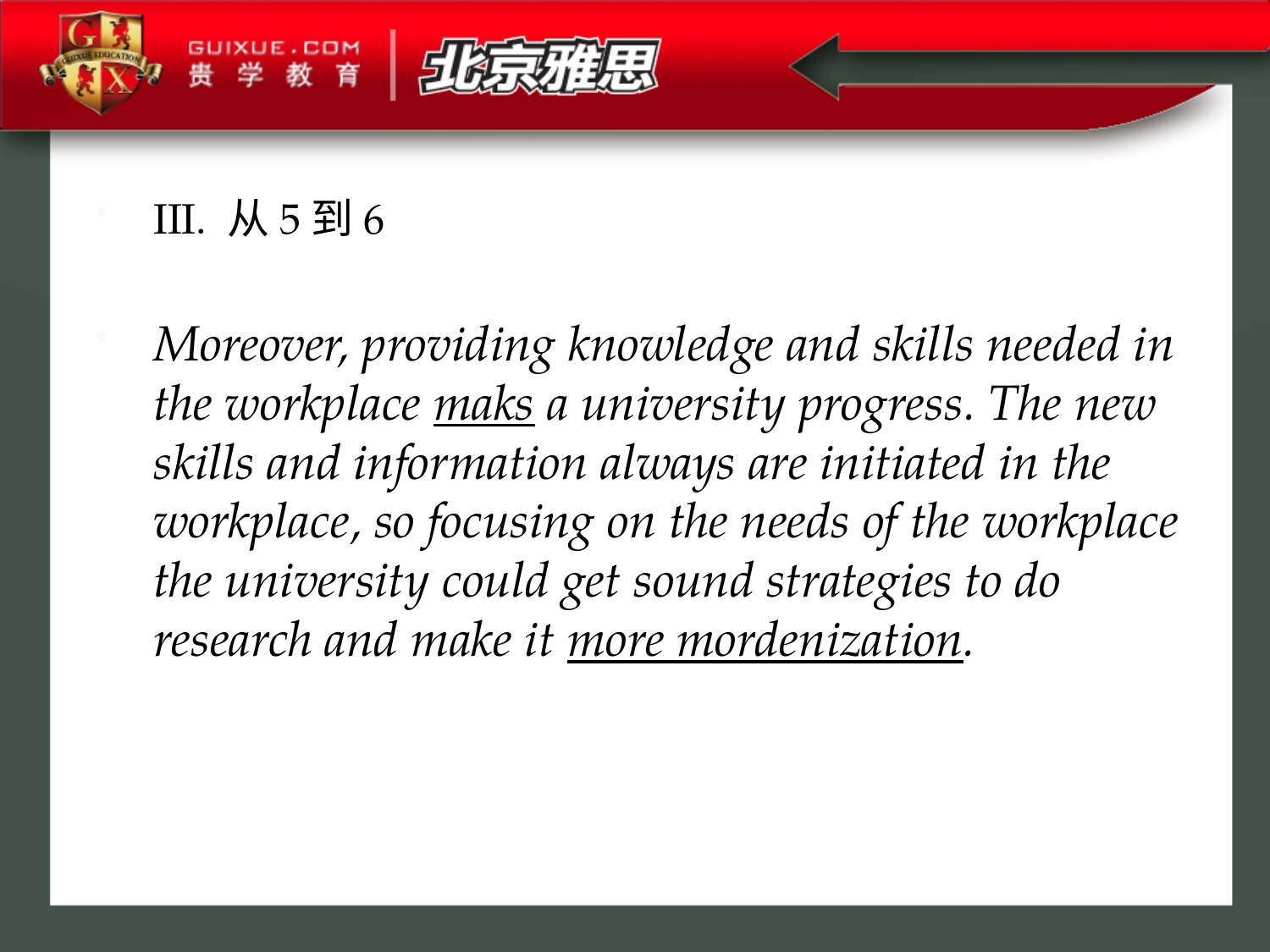

III. 从5到6

Moreover, providing knowledge and skills needed in the workplace maks a university progress. The new skills and information always are initiated in the workplace, so focusing on the needs of the workplace the university could get sound strategies to do research and make it more mordenization.